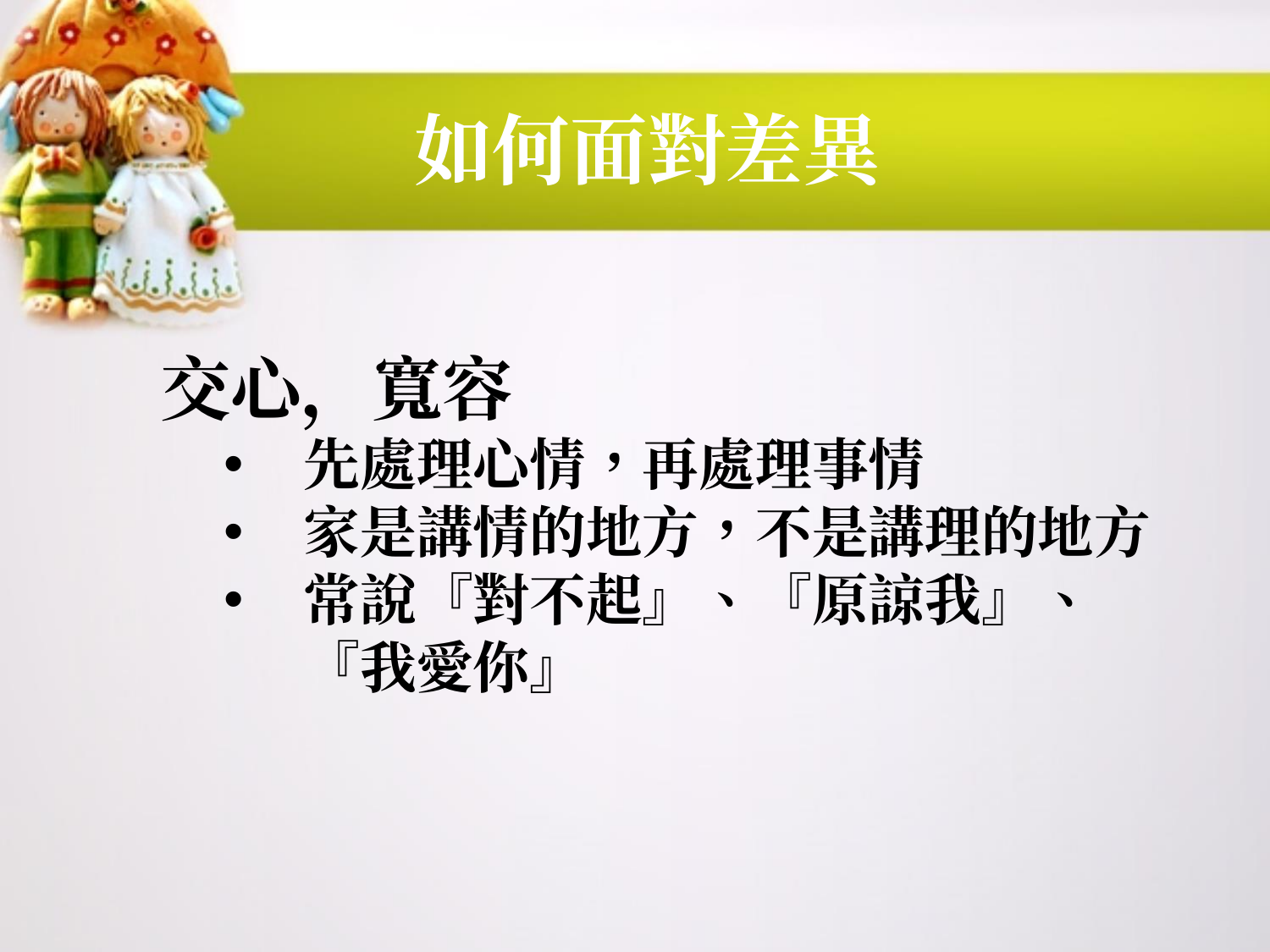

# 如何面對差異
交心，寬容
先處理心情，再處理事情
家是講情的地方，不是講理的地方
常說『對不起』、『原諒我』、『我愛你』